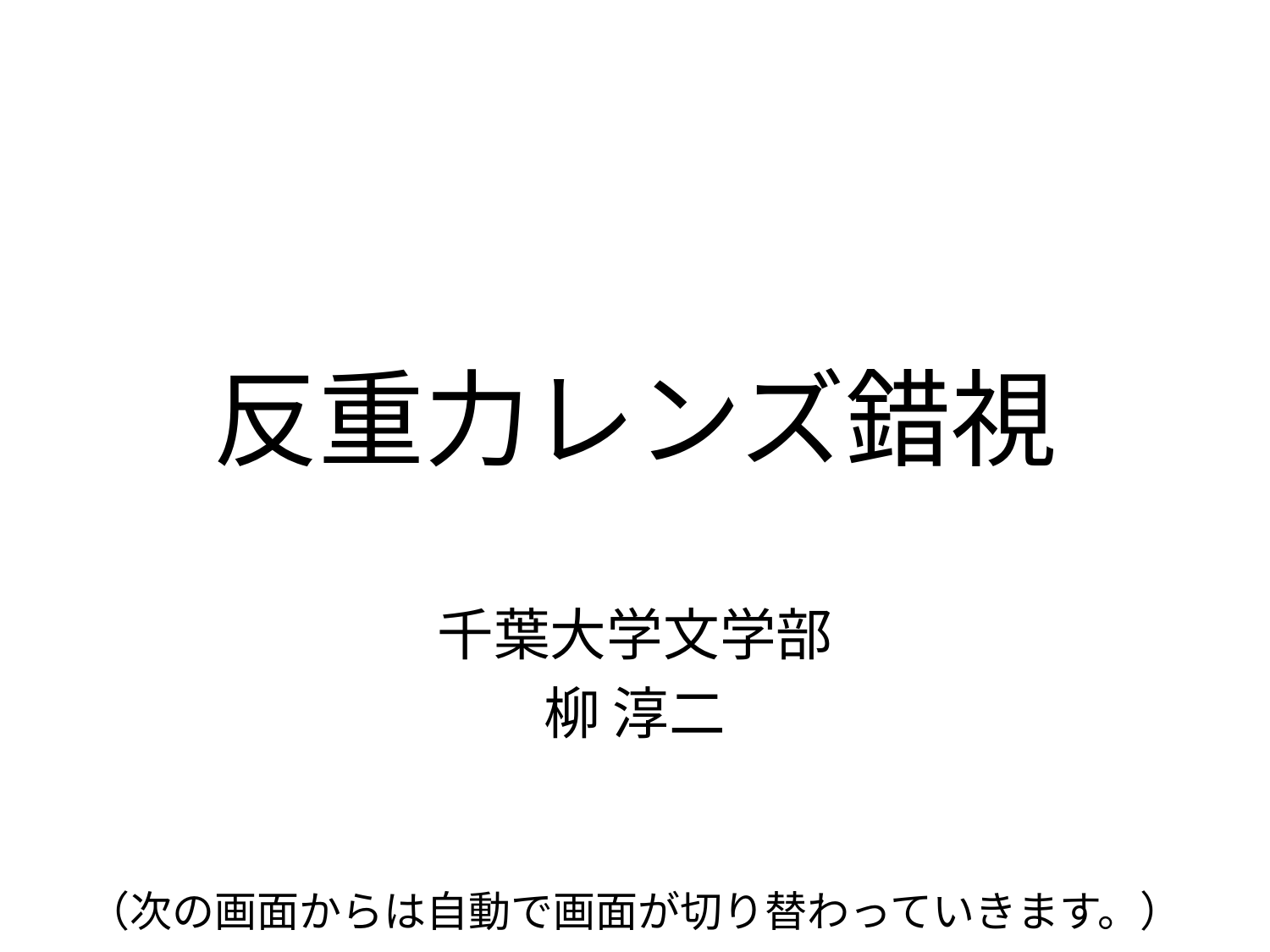

# 反重力レンズ錯視
千葉大学文学部
柳 淳二
（次の画面からは自動で画面が切り替わっていきます。）